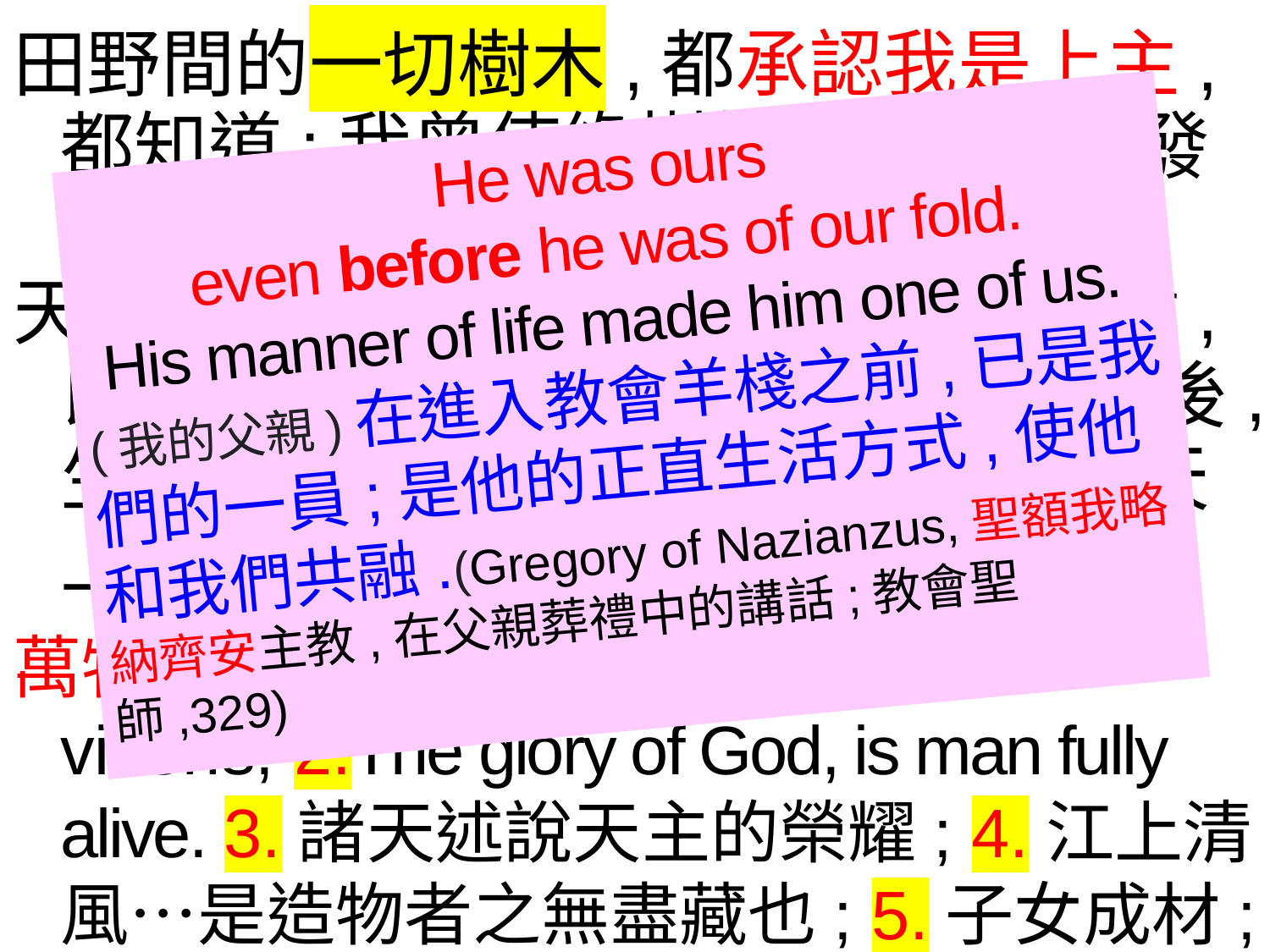

田野間的一切樹木,都承認我是上主,都知道:我曾使綠樹枯萎,使枯木發綠.
天國好像一粒芥子,種在地裡的時候,比地上一切的種子都小;當下種之後,生長起來,比一切蔬菜都大,以致天上的飛鳥,都能棲息在它的葉蔭下.
萬物承認天主:1.Gloria Dei, homo vivens; 2.The glory of God, is man fully alive. 3.諸天述說天主的榮耀; 4.江上清風…是造物者之無盡藏也; 5.子女成材; 6.力行=真信
He was ours
even before he was of our fold.
His manner of life made him one of us.
(我的父親)在進入教會羊棧之前,已是我們的一員;是他的正直生活方式,使他和我們共融.(Gregory of Nazianzus,聖額我略納齊安主教,在父親葬禮中的講話;教會聖師,329)